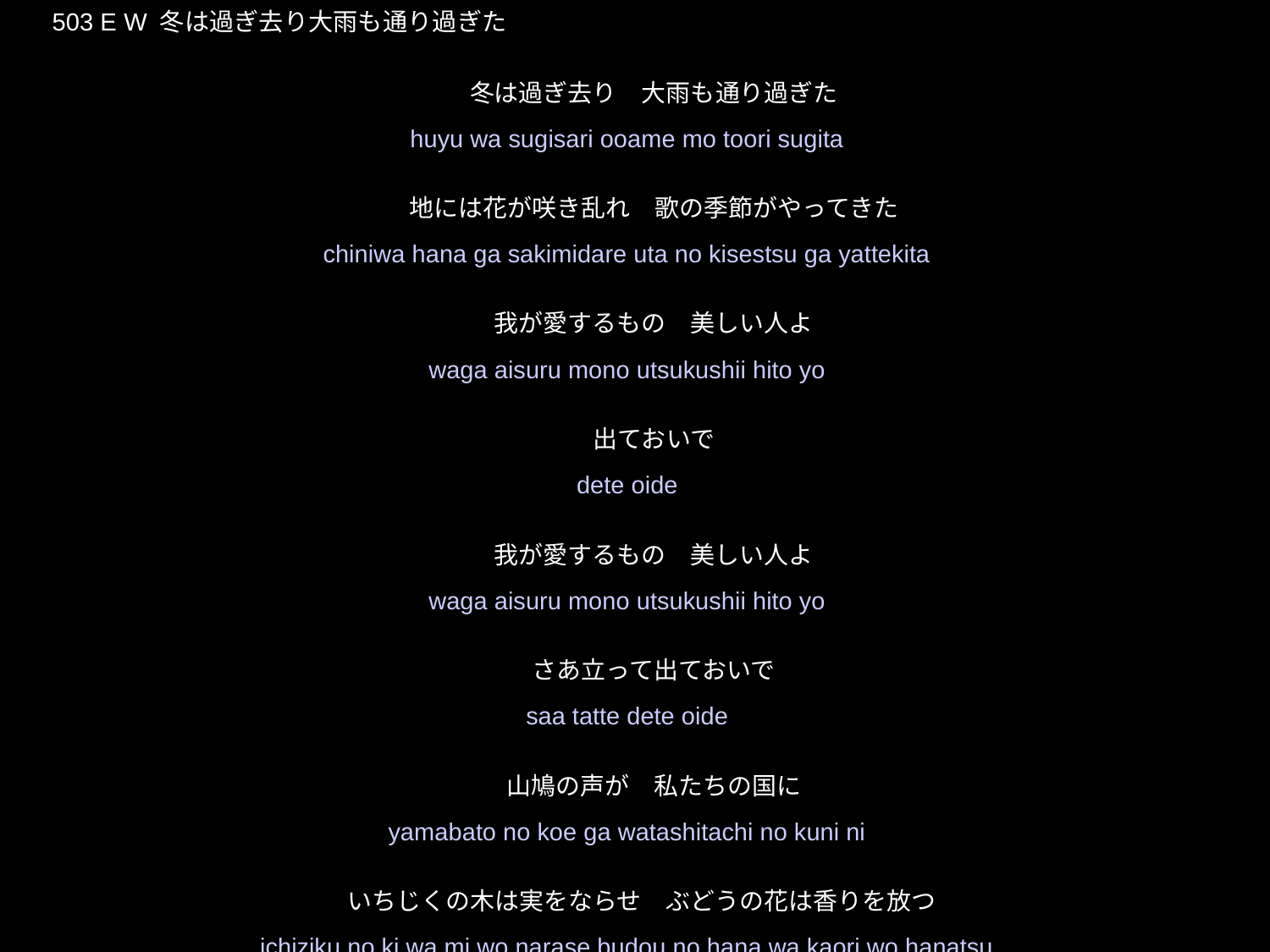

ふゆはすぎさり
★W
503 E W 冬は過ぎ去り大雨も通り過ぎた
冬は過ぎ去り　大雨も通り過ぎた

地には花が咲き乱れ　歌の季節がやってきた

我が愛するもの　美しい人よ

出ておいで

我が愛するもの　美しい人よ

さあ立って出ておいで

山鳩の声が　私たちの国に

いちじくの木は実をならせ　ぶどうの花は香りを放つ

★４
huyu wa sugisari ooame mo toori sugita

chiniwa hana ga sakimidare uta no kisestsu ga yattekita

waga aisuru mono utsukushii hito yo

dete oide

waga aisuru mono utsukushii hito yo

saa tatte dete oide

yamabato no koe ga watashitachi no kuni ni

ichiziku no ki wa mi wo narase budou no hana wa kaori wo hanatsu